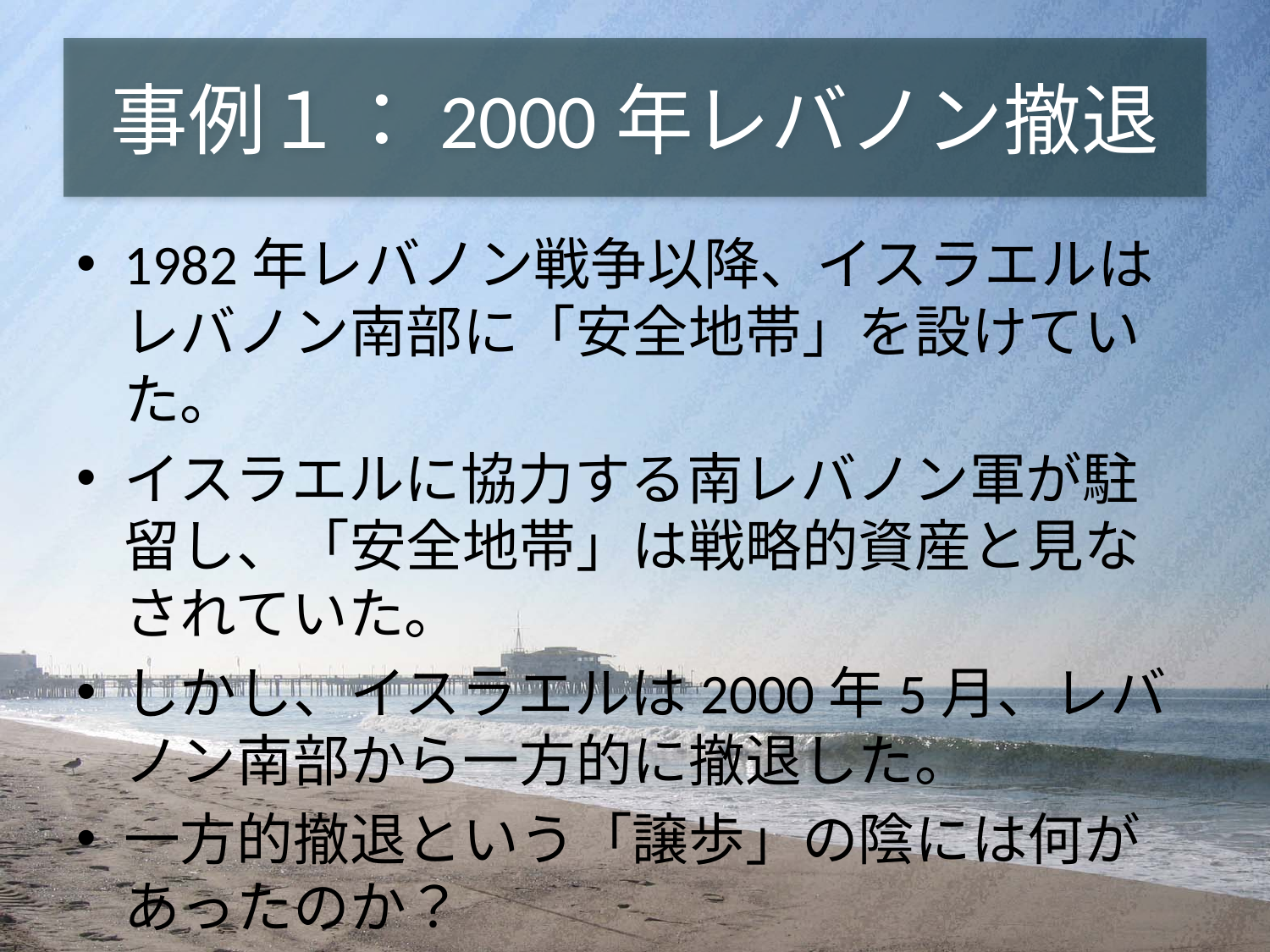

# 事例１：2000年レバノン撤退
1982年レバノン戦争以降、イスラエルはレバノン南部に「安全地帯」を設けていた。
イスラエルに協力する南レバノン軍が駐留し、「安全地帯」は戦略的資産と見なされていた。
しかし、イスラエルは2000年5月、レバノン南部から一方的に撤退した。
一方的撤退という「譲歩」の陰には何があったのか？